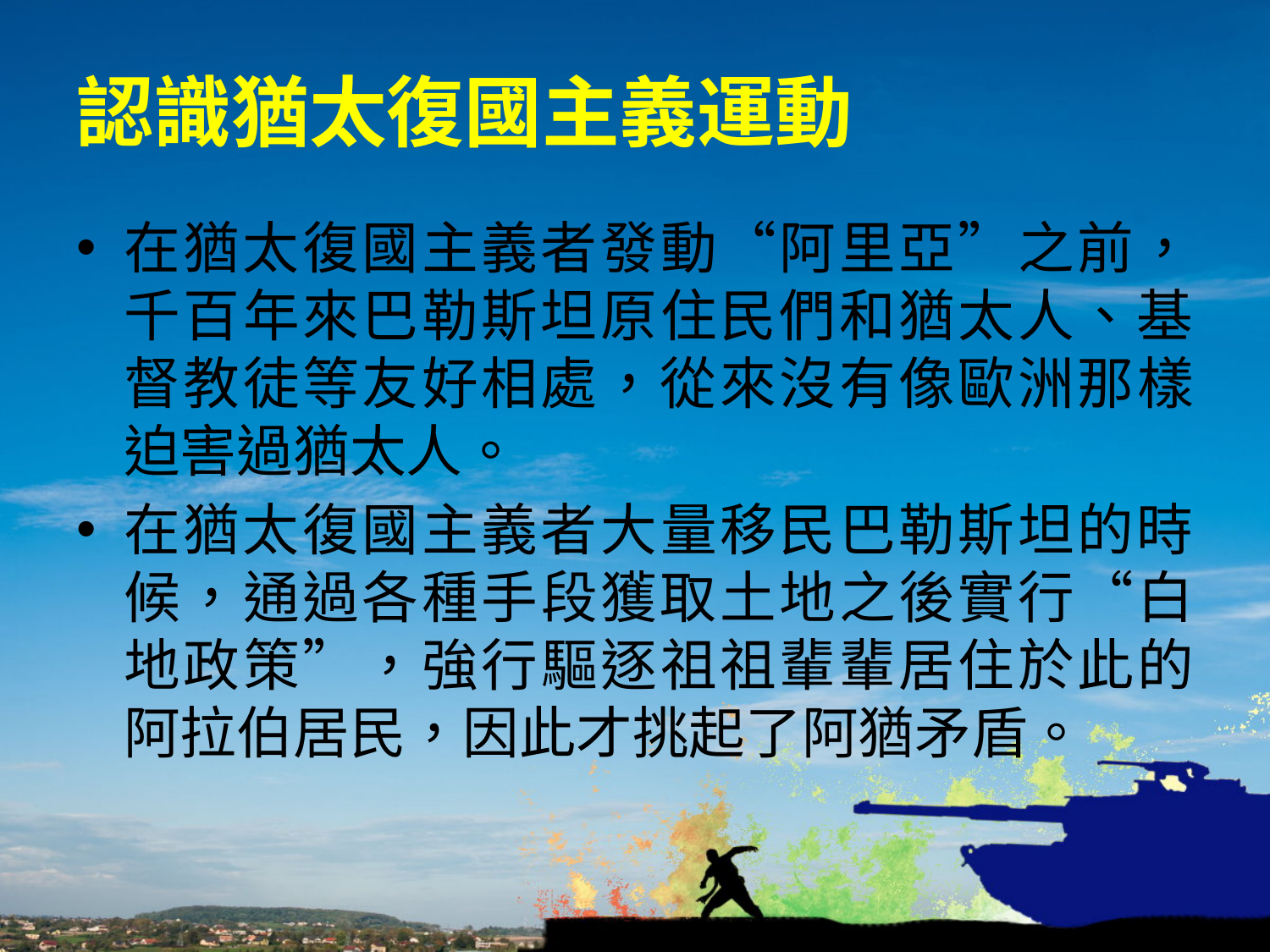

# 認識猶太復國主義運動
在猶太復國主義者發動“阿里亞”之前，千百年來巴勒斯坦原住民們和猶太人、基督教徒等友好相處，從來沒有像歐洲那樣迫害過猶太人。
在猶太復國主義者大量移民巴勒斯坦的時候，通過各種手段獲取土地之後實行“白地政策”，強行驅逐祖祖輩輩居住於此的阿拉伯居民，因此才挑起了阿猶矛盾。